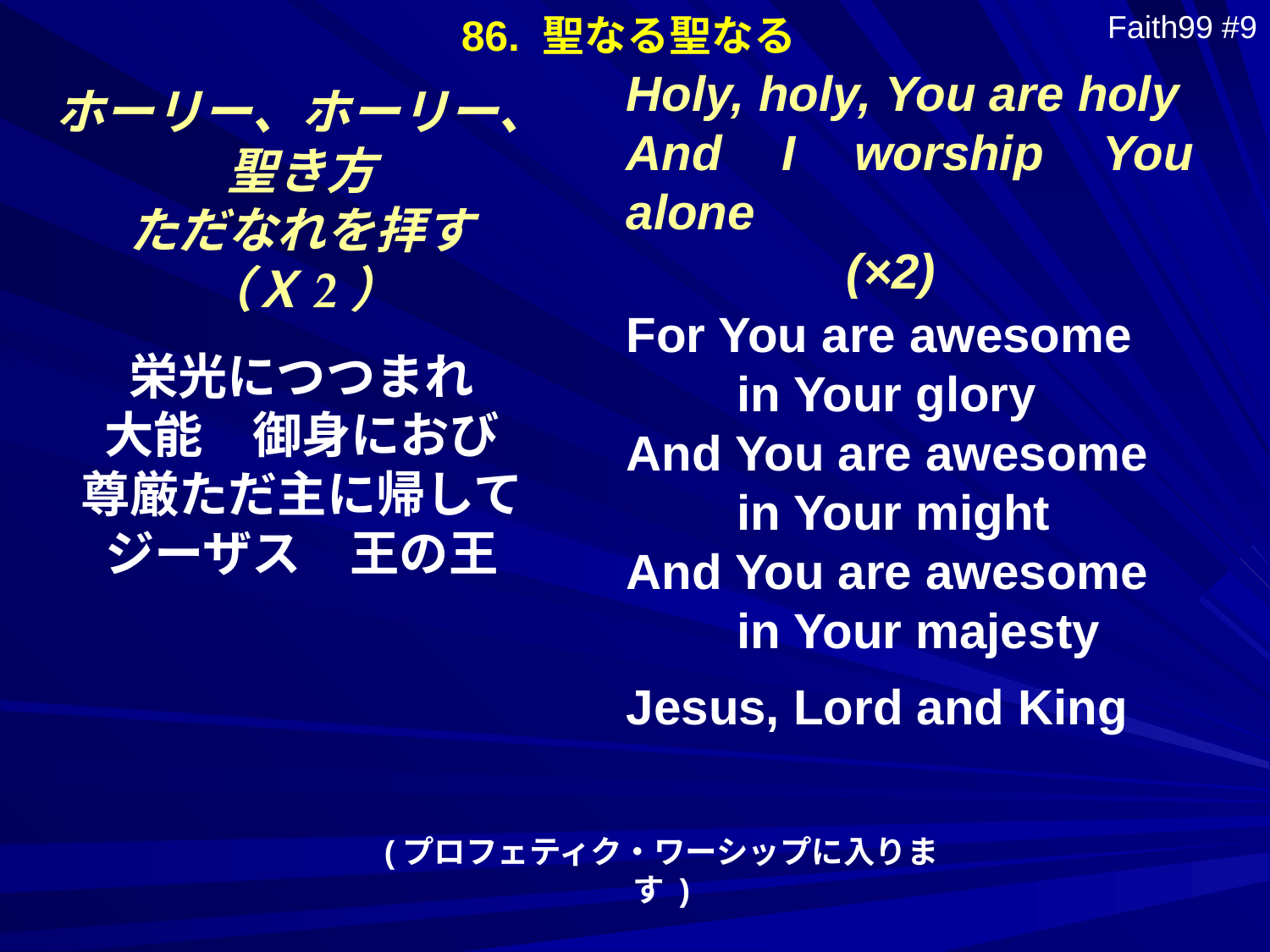

86. 聖なる聖なる
Faith99 #9
ホーリー、ホーリー、
聖き方
ただなれを拝す
（Ｘ2）
Holy, holy, You are holy
And I worship You alone
                (×2)
For You are awesome
　　in Your glory
And You are awesome
　　in Your might
And You are awesome
　　in Your majesty

Jesus, Lord and King
栄光につつまれ
大能　御身におび
尊厳ただ主に帰して
ジーザス　王の王
(プロフェティク・ワーシップに入ります )